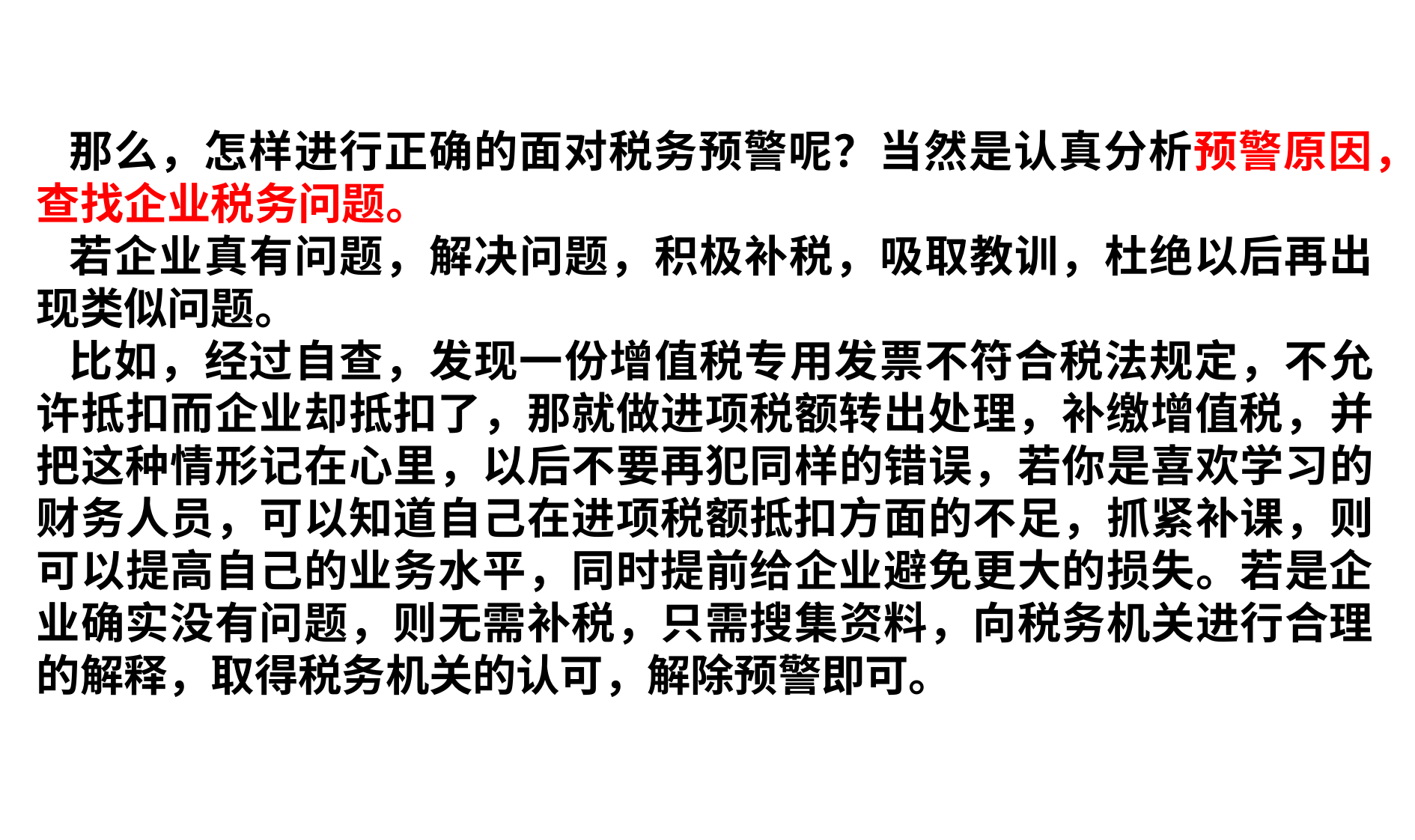

那么，怎样进行正确的面对税务预警呢？当然是认真分析预警原因，查找企业税务问题。
若企业真有问题，解决问题，积极补税，吸取教训，杜绝以后再出现类似问题。
比如，经过自查，发现一份增值税专用发票不符合税法规定，不允许抵扣而企业却抵扣了，那就做进项税额转出处理，补缴增值税，并把这种情形记在心里，以后不要再犯同样的错误，若你是喜欢学习的财务人员，可以知道自己在进项税额抵扣方面的不足，抓紧补课，则可以提高自己的业务水平，同时提前给企业避免更大的损失。若是企业确实没有问题，则无需补税，只需搜集资料，向税务机关进行合理的解释，取得税务机关的认可，解除预警即可。